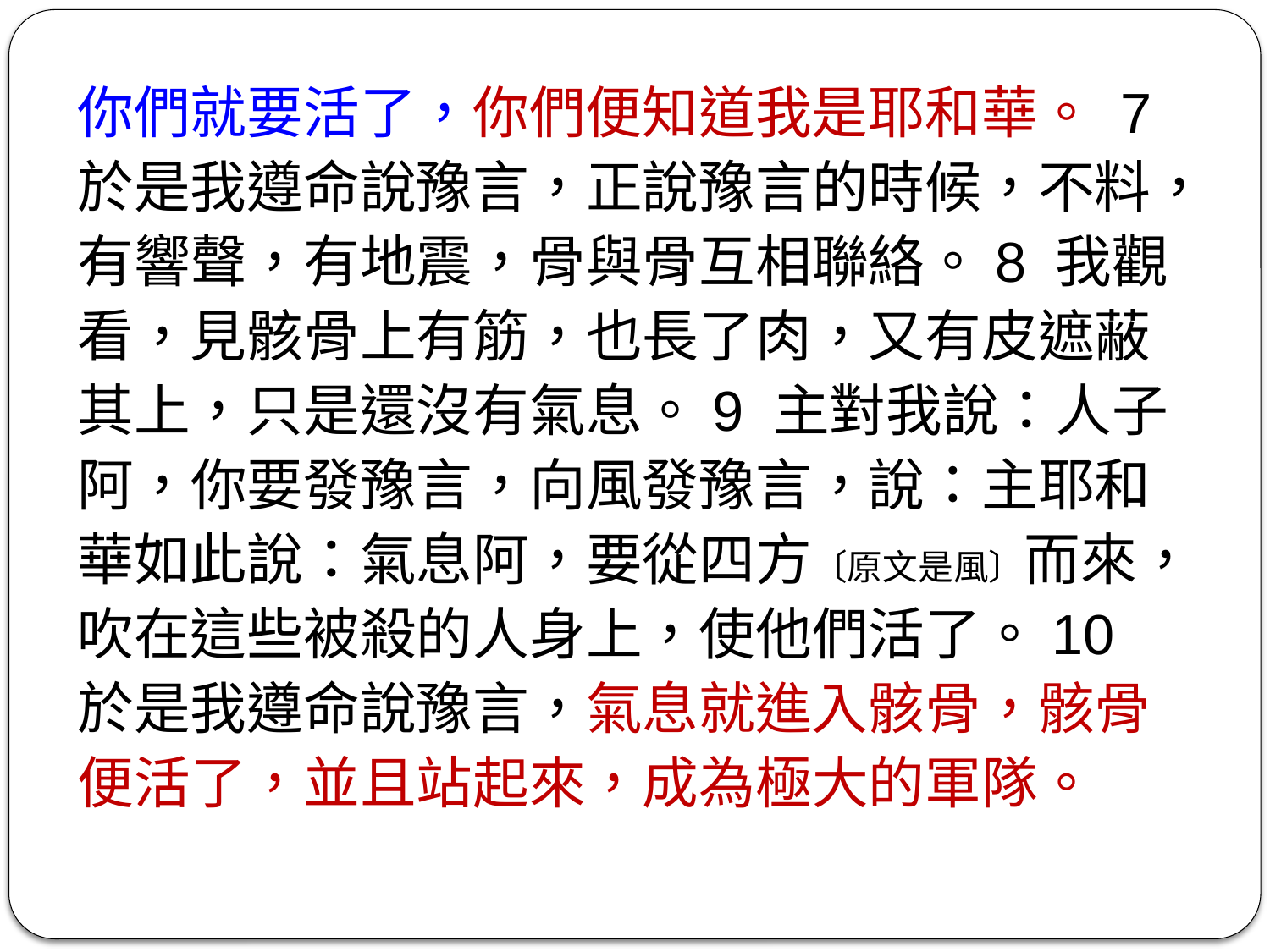

你們就要活了，你們便知道我是耶和華。 7 於是我遵命說豫言，正說豫言的時候，不料，有響聲，有地震，骨與骨互相聯絡。8 我觀看，見骸骨上有筋，也長了肉，又有皮遮蔽其上，只是還沒有氣息。9 主對我說：人子阿，你要發豫言，向風發豫言，說：主耶和華如此說：氣息阿，要從四方〔原文是風〕而來，吹在這些被殺的人身上，使他們活了。10 於是我遵命說豫言，氣息就進入骸骨，骸骨便活了，並且站起來，成為極大的軍隊。